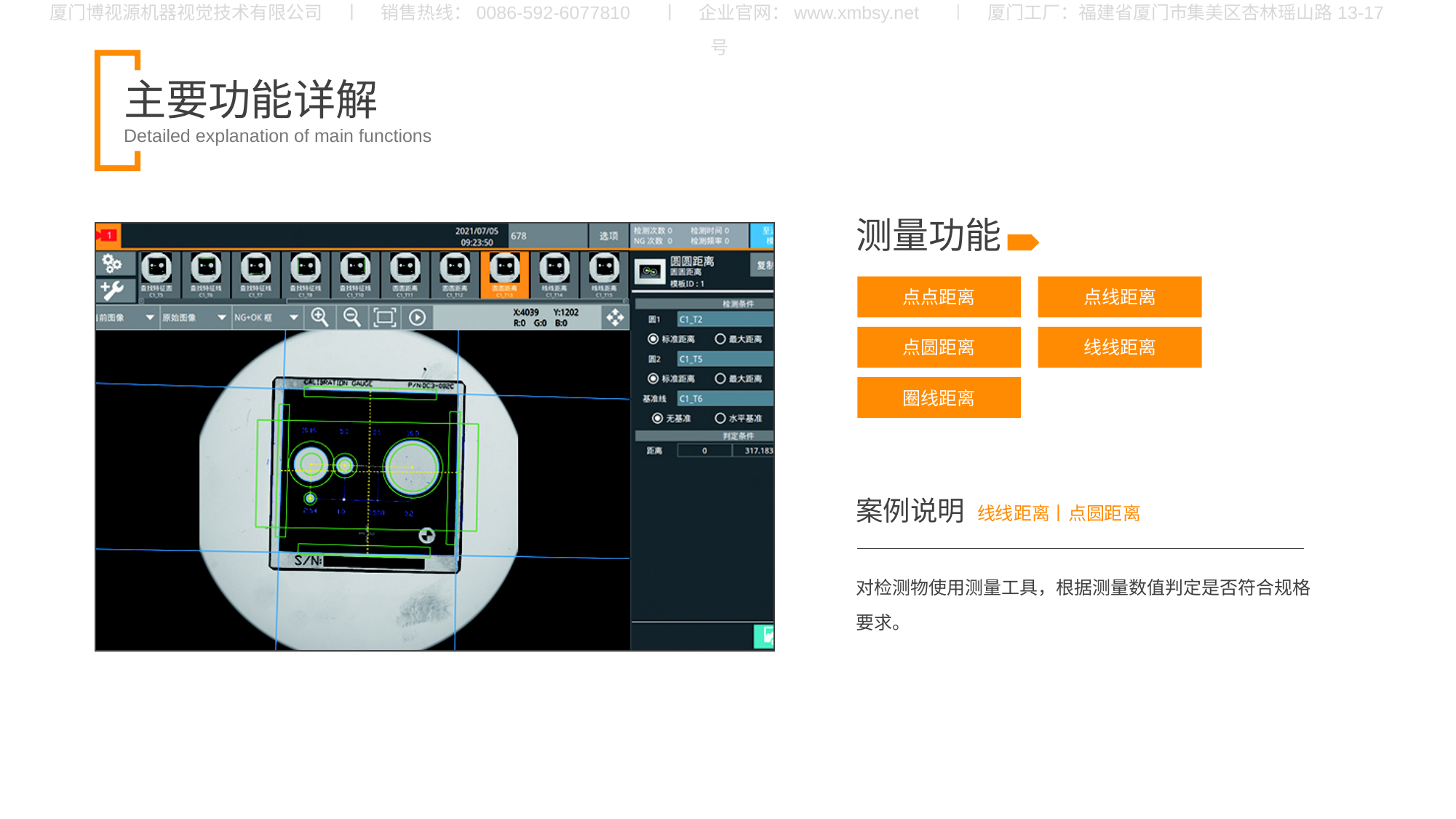

测量功能

点点距离
点线距离
点圆距离
线线距离
圈线距离
案例说明
线线距离丨点圆距离
对检测物使用测量工具，根据测量数值判定是否符合规格要求。